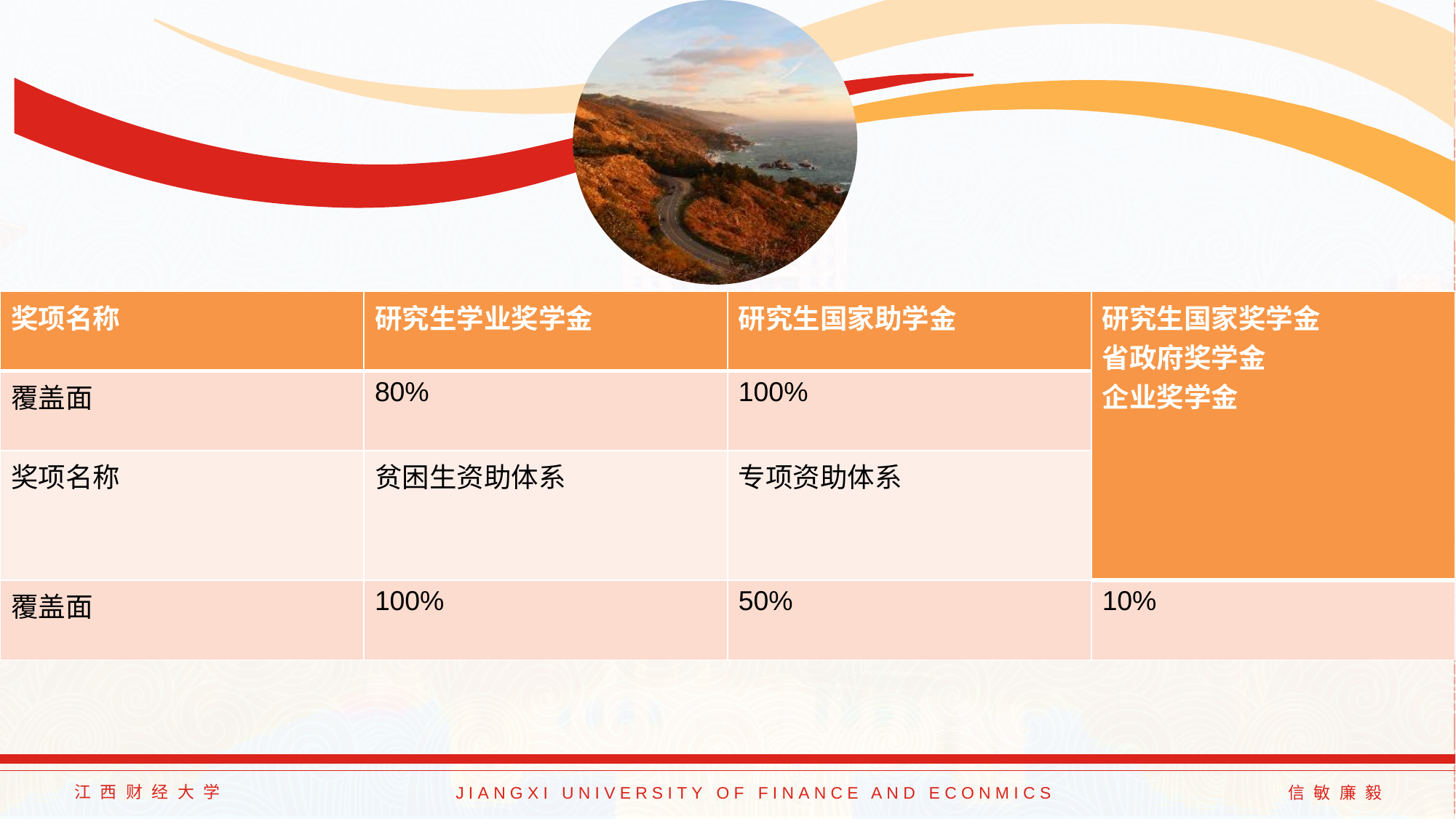

| 奖项名称 | 研究生学业奖学金 | 研究生国家助学金 | 研究生国家奖学金 省政府奖学金 企业奖学金 |
| --- | --- | --- | --- |
| 覆盖面 | 80% | 100% |  |
| 奖项名称 | 贫困生资助体系 | 专项资助体系 |  |
| 覆盖面 | 100% | 50% | 10% |